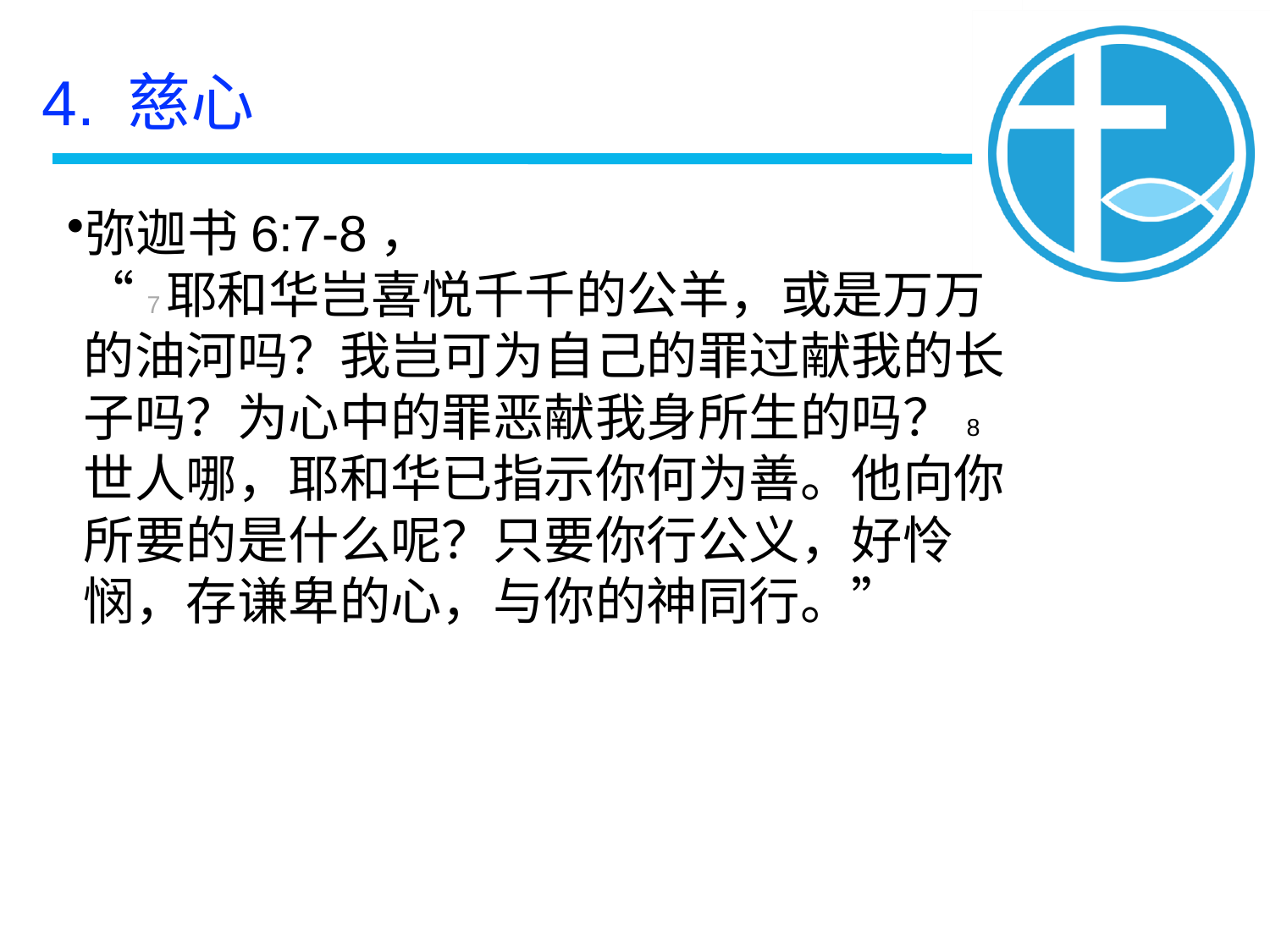

4. 慈心
弥迦书6:7-8，
“7耶和华岂喜悦千千的公羊，或是万万的油河吗？我岂可为自己的罪过献我的长子吗？为心中的罪恶献我身所生的吗？8世人哪，耶和华已指示你何为善。他向你所要的是什么呢？只要你行公义，好怜悯，存谦卑的心，与你的神同行。”